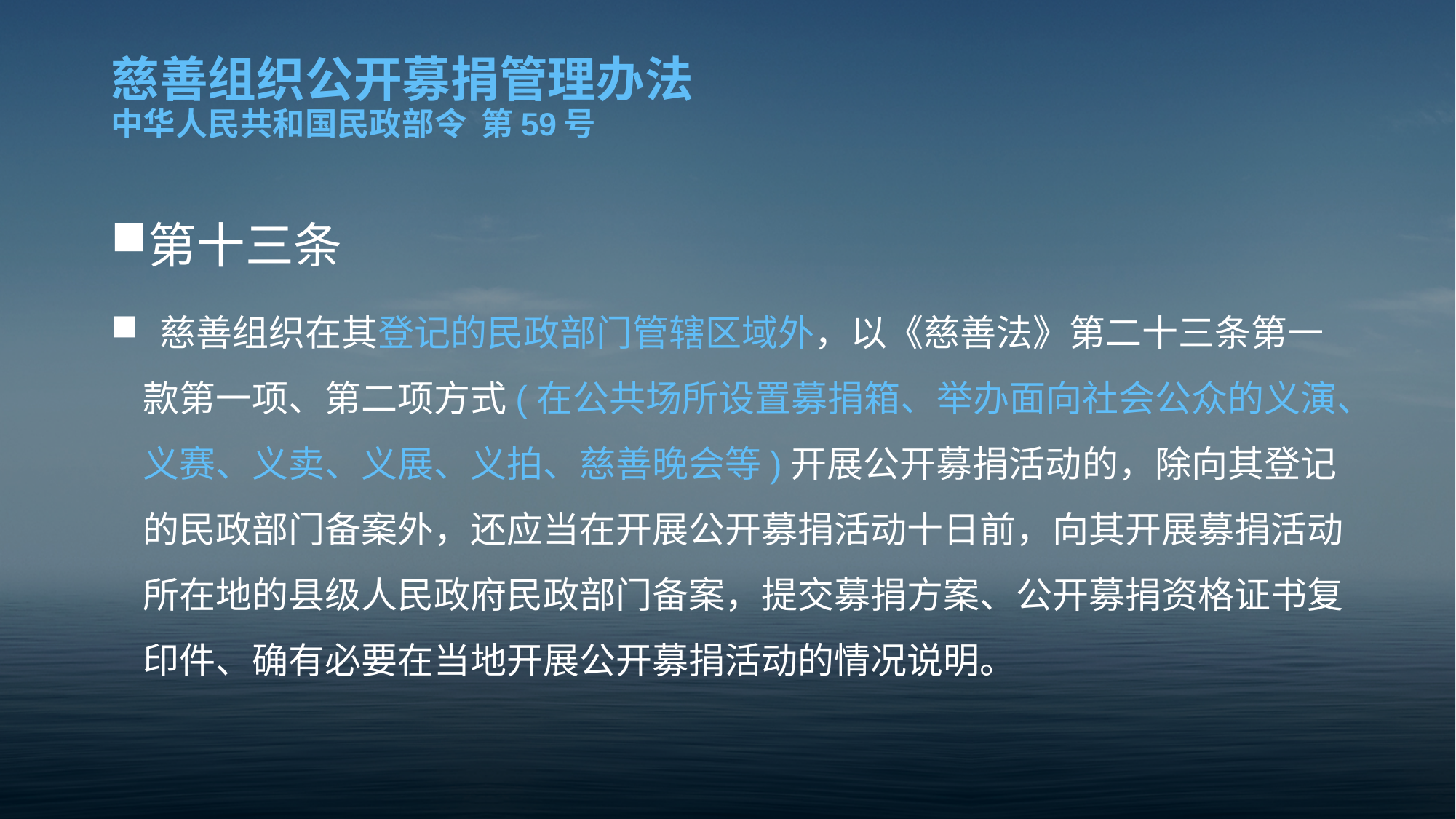

# 慈善组织公开募捐管理办法 中华人民共和国民政部令  第59号
第十三条
 慈善组织在其登记的民政部门管辖区域外，以《慈善法》第二十三条第一款第一项、第二项方式(在公共场所设置募捐箱、举办面向社会公众的义演、义赛、义卖、义展、义拍、慈善晚会等)开展公开募捐活动的，除向其登记的民政部门备案外，还应当在开展公开募捐活动十日前，向其开展募捐活动所在地的县级人民政府民政部门备案，提交募捐方案、公开募捐资格证书复印件、确有必要在当地开展公开募捐活动的情况说明。